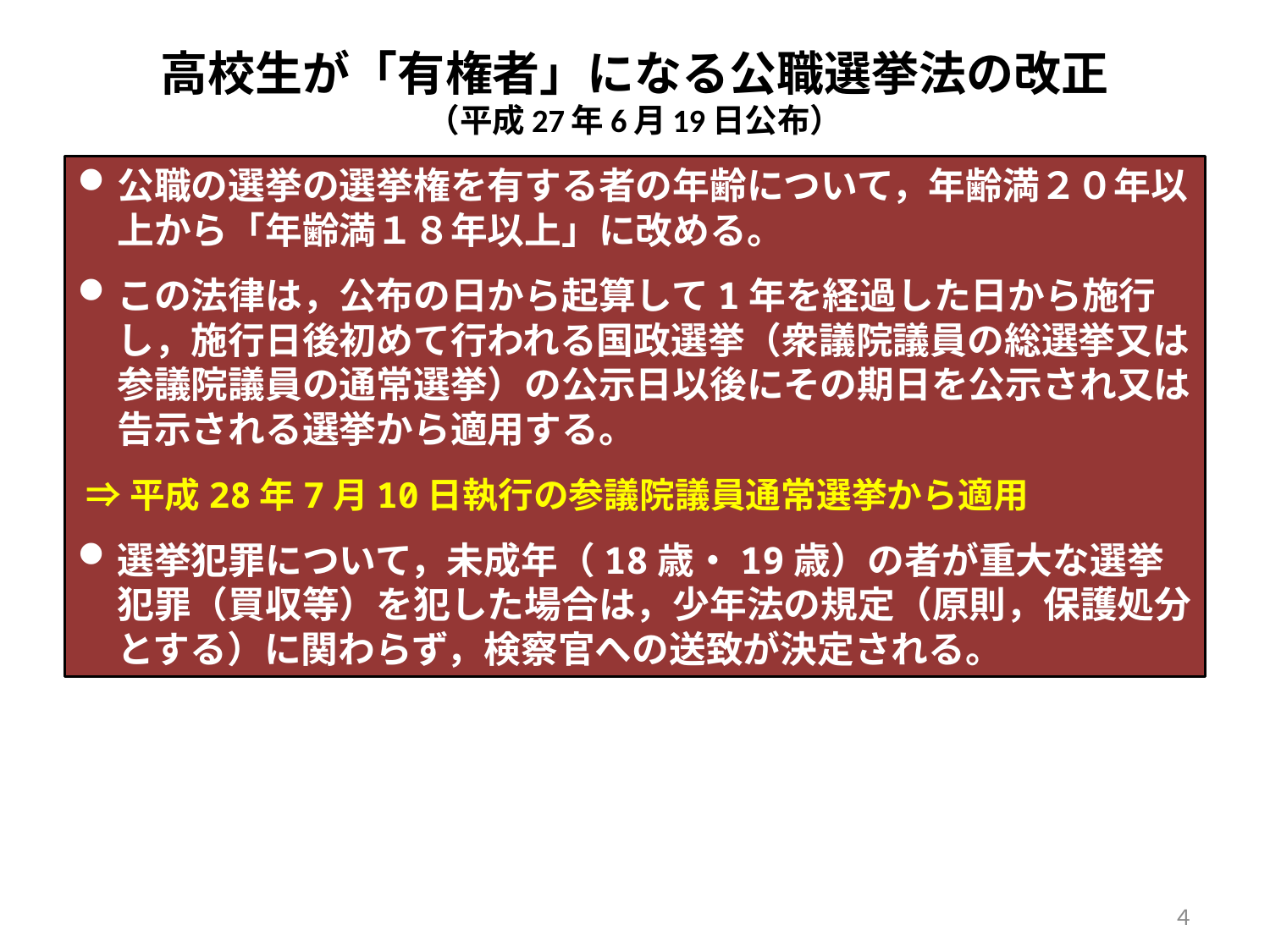

# 高校生が「有権者」になる公職選挙法の改正 （平成27年6月19日公布）
公職の選挙の選挙権を有する者の年齢について，年齢満２０年以上から「年齢満１８年以上」に改める。
この法律は，公布の日から起算して1年を経過した日から施行し，施行日後初めて行われる国政選挙（衆議院議員の総選挙又は参議院議員の通常選挙）の公示日以後にその期日を公示され又は告示される選挙から適用する。
 ⇒平成28年7月10日執行の参議院議員通常選挙から適用
選挙犯罪について，未成年（18歳・19歳）の者が重大な選挙犯罪（買収等）を犯した場合は，少年法の規定（原則，保護処分とする）に関わらず，検察官への送致が決定される。
４